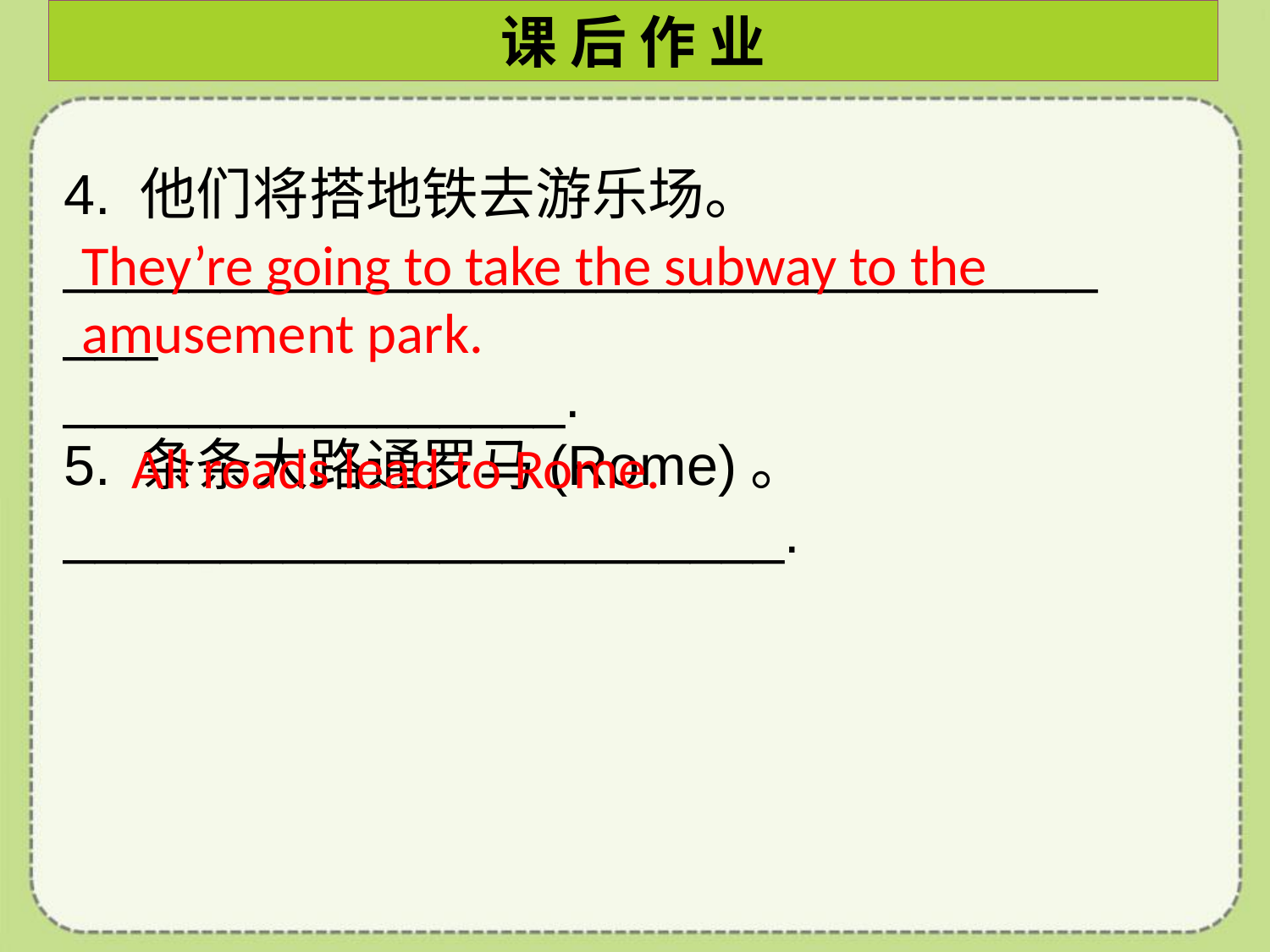

课 后 作 业
4. 他们将搭地铁去游乐场。
____________________________________
________________.
5. 条条大路通罗马(Rome)。
_______________________.
They’re going to take the subway to the amusement park.
 All roads lead to Rome.